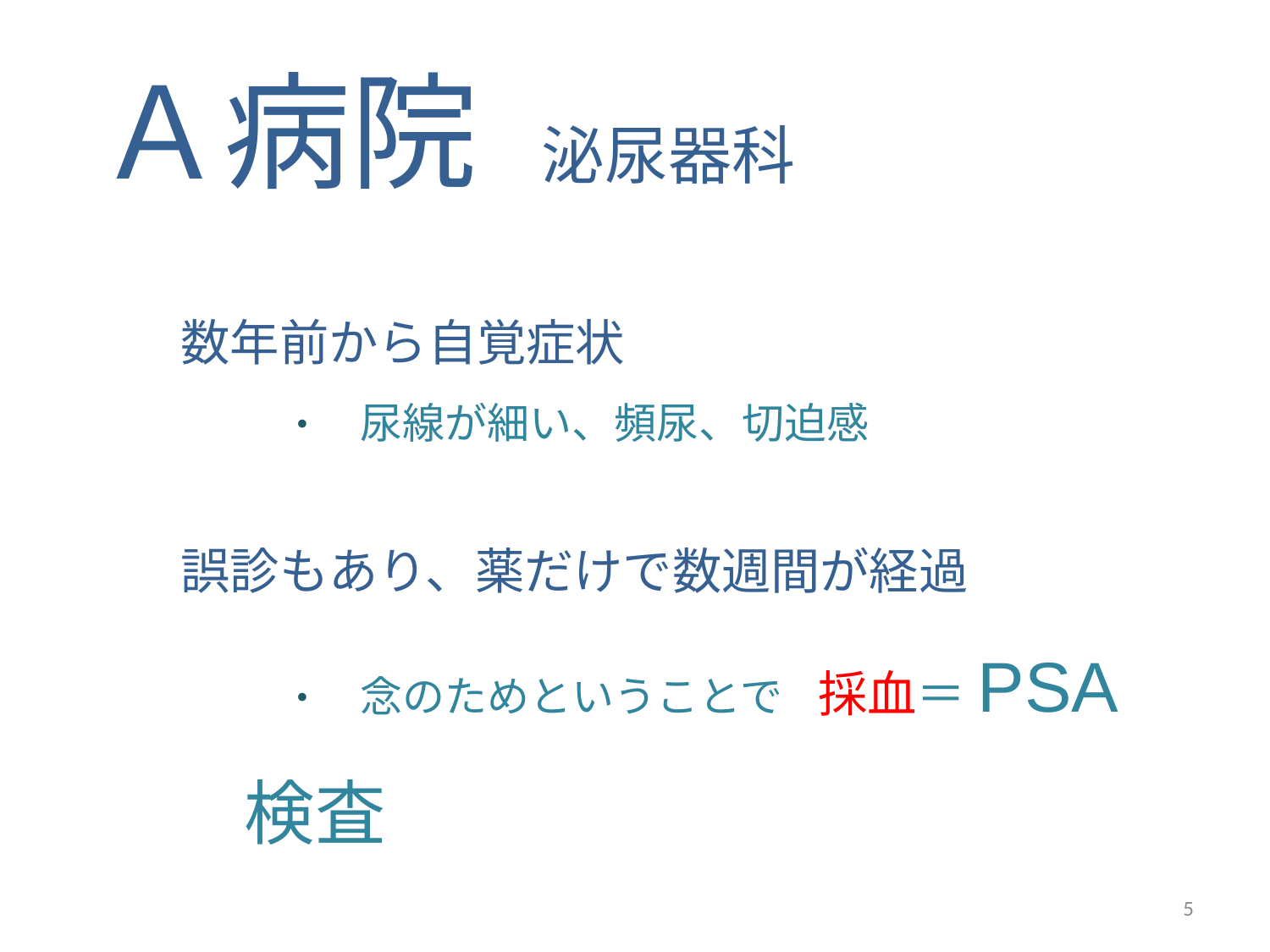

Ａ病院　泌尿器科
数年前から自覚症状
　・　尿線が細い、頻尿、切迫感

誤診もあり、薬だけで数週間が経過
　・　念のためということで　採血＝PSA検査
5